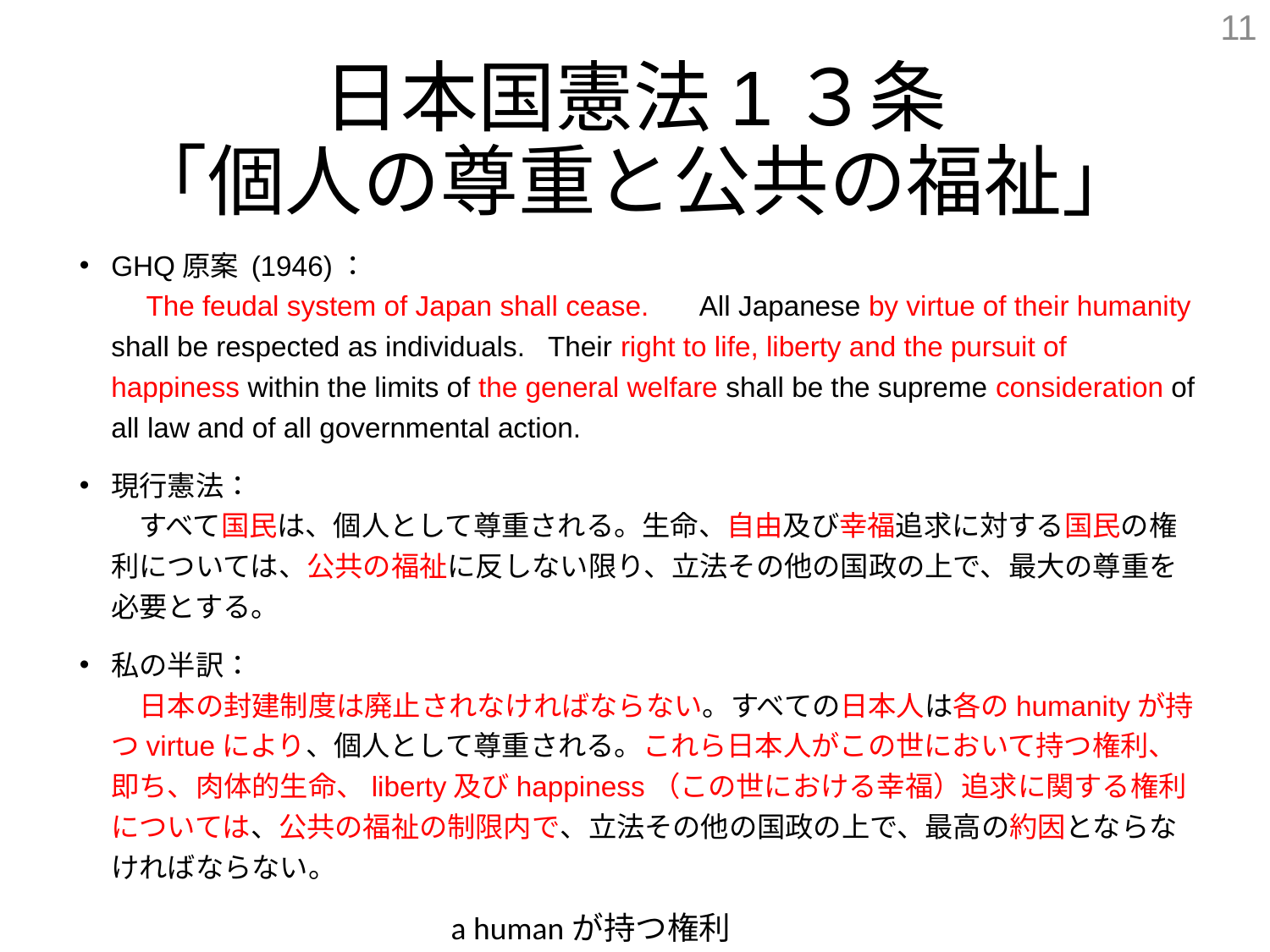

11
# 日本国憲法1３条 「個人の尊重と公共の福祉」
GHQ原案 (1946)：
　The feudal system of Japan shall cease. 　All Japanese by virtue of their humanity shall be respected as individuals.   Their right to life, liberty and the pursuit of happiness within the limits of the general welfare shall be the supreme consideration of all law and of all governmental action.
現行憲法：
　すべて国民は、個人として尊重される。生命、自由及び幸福追求に対する国民の権利については、公共の福祉に反しない限り、立法その他の国政の上で、最大の尊重を必要とする。
私の半訳：
　日本の封建制度は廃止されなければならない。すべての日本人は各のhumanityが持つvirtueにより、個人として尊重される。これら日本人がこの世において持つ権利、即ち、肉体的生命、liberty及びhappiness（この世における幸福）追求に関する権利については、公共の福祉の制限内で、立法その他の国政の上で、最高の約因とならなければならない。
a humanが持つ権利